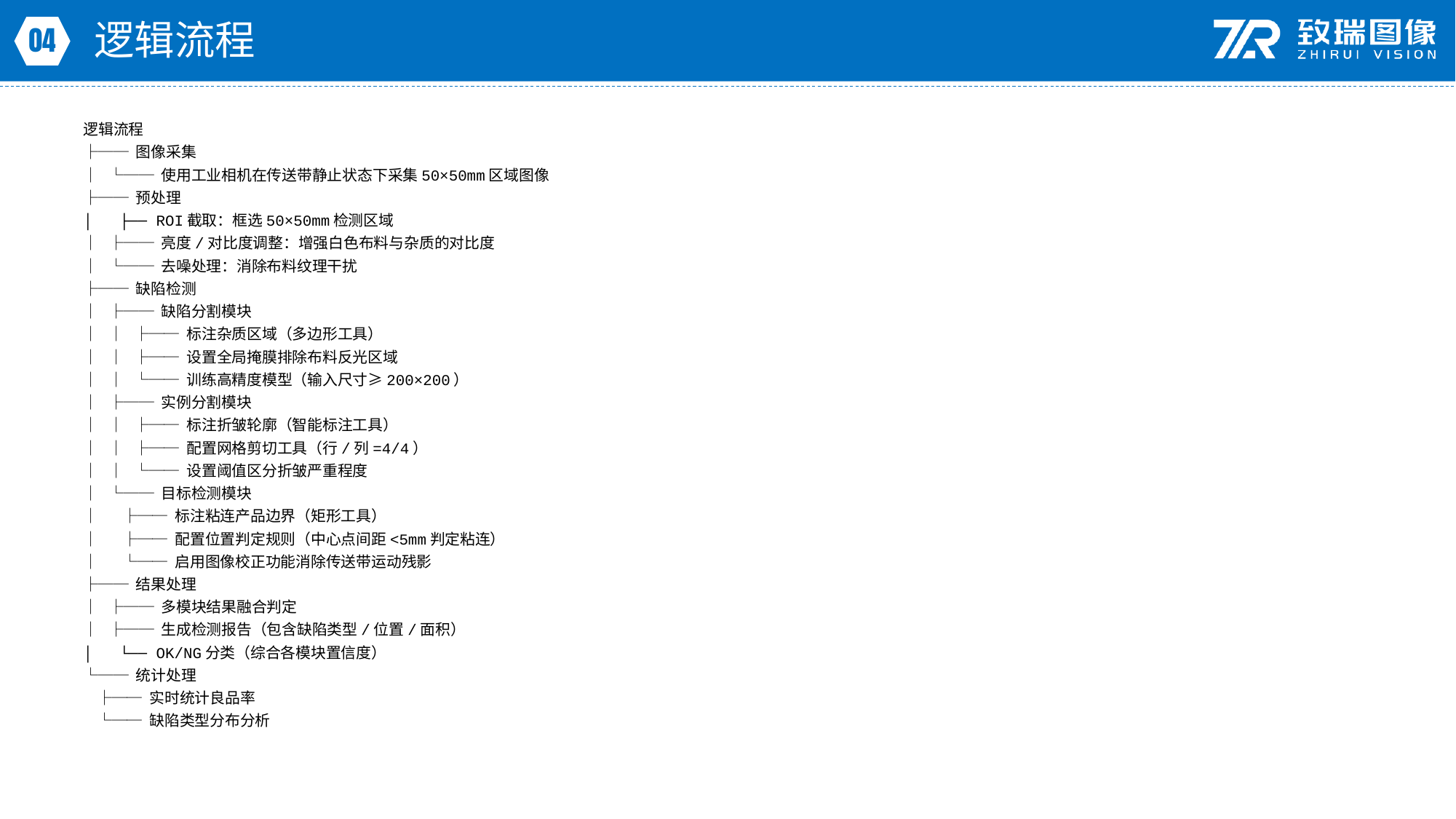

逻辑流程
04

逻辑流程
├── 图像采集
│   └── 使用工业相机在传送带静止状态下采集50×50mm区域图像
├── 预处理
│   ├── ROI截取：框选50×50mm检测区域
│   ├── 亮度/对比度调整：增强白色布料与杂质的对比度
│   └── 去噪处理：消除布料纹理干扰
├── 缺陷检测
│   ├── 缺陷分割模块
│   │   ├── 标注杂质区域（多边形工具）
│   │   ├── 设置全局掩膜排除布料反光区域
│   │   └── 训练高精度模型（输入尺寸≥200×200）
│   ├── 实例分割模块
│   │   ├── 标注折皱轮廓（智能标注工具）
│   │   ├── 配置网格剪切工具（行/列=4/4）
│   │   └── 设置阈值区分折皱严重程度
│   └── 目标检测模块
│       ├── 标注粘连产品边界（矩形工具）
│       ├── 配置位置判定规则（中心点间距<5mm判定粘连）
│       └── 启用图像校正功能消除传送带运动残影
├── 结果处理
│   ├── 多模块结果融合判定
│   ├── 生成检测报告（包含缺陷类型/位置/面积）
│   └── OK/NG分类（综合各模块置信度）
└── 统计处理
    ├── 实时统计良品率
    └── 缺陷类型分布分析